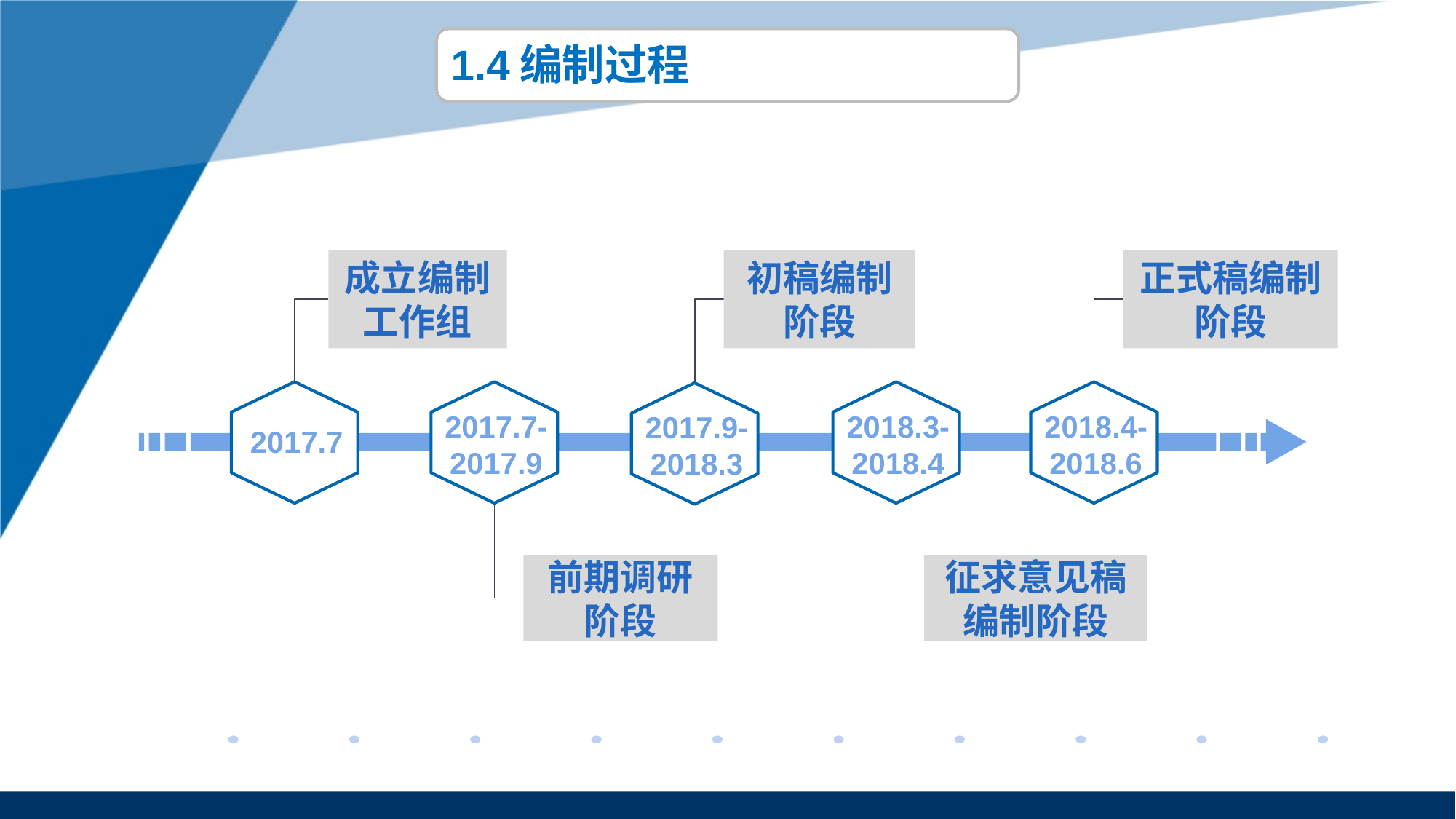

1.4编制过程
成立编制工作组
初稿编制阶段
正式稿编制阶段

2017.7

2018.3-
2018.4

2018.4-
2018.6

2017.7-
2017.9

2017.9-
2018.3

征求意见稿编制阶段
前期调研阶段